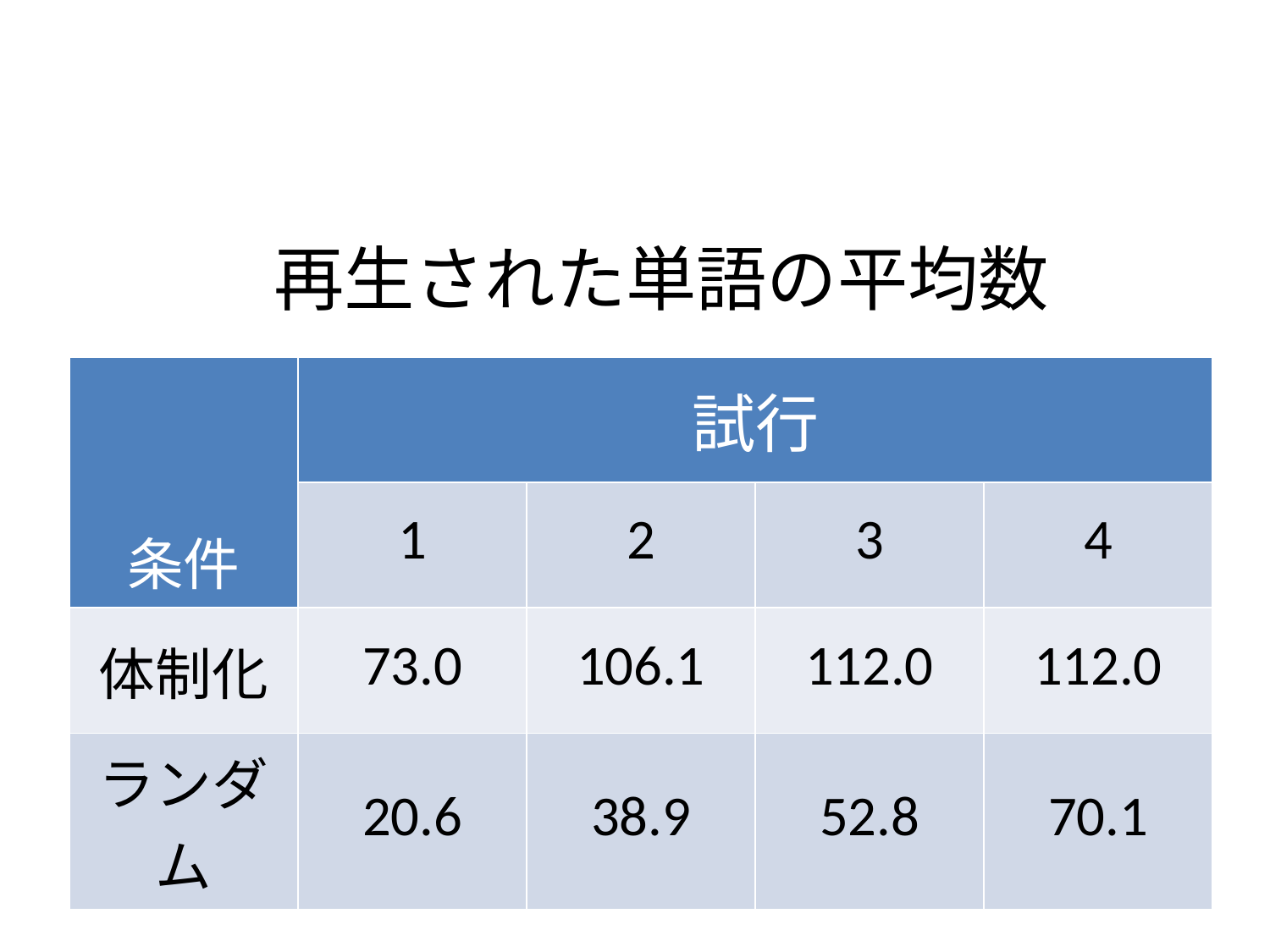

#
再生された単語の平均数
| 条件 | 試行 |  |  |  |
| --- | --- | --- | --- | --- |
|  | 1 | 2 | 3 | 4 |
| 体制化 | 73.0 | 106.1 | 112.0 | 112.0 |
| ランダム | 20.6 | 38.9 | 52.8 | 70.1 |